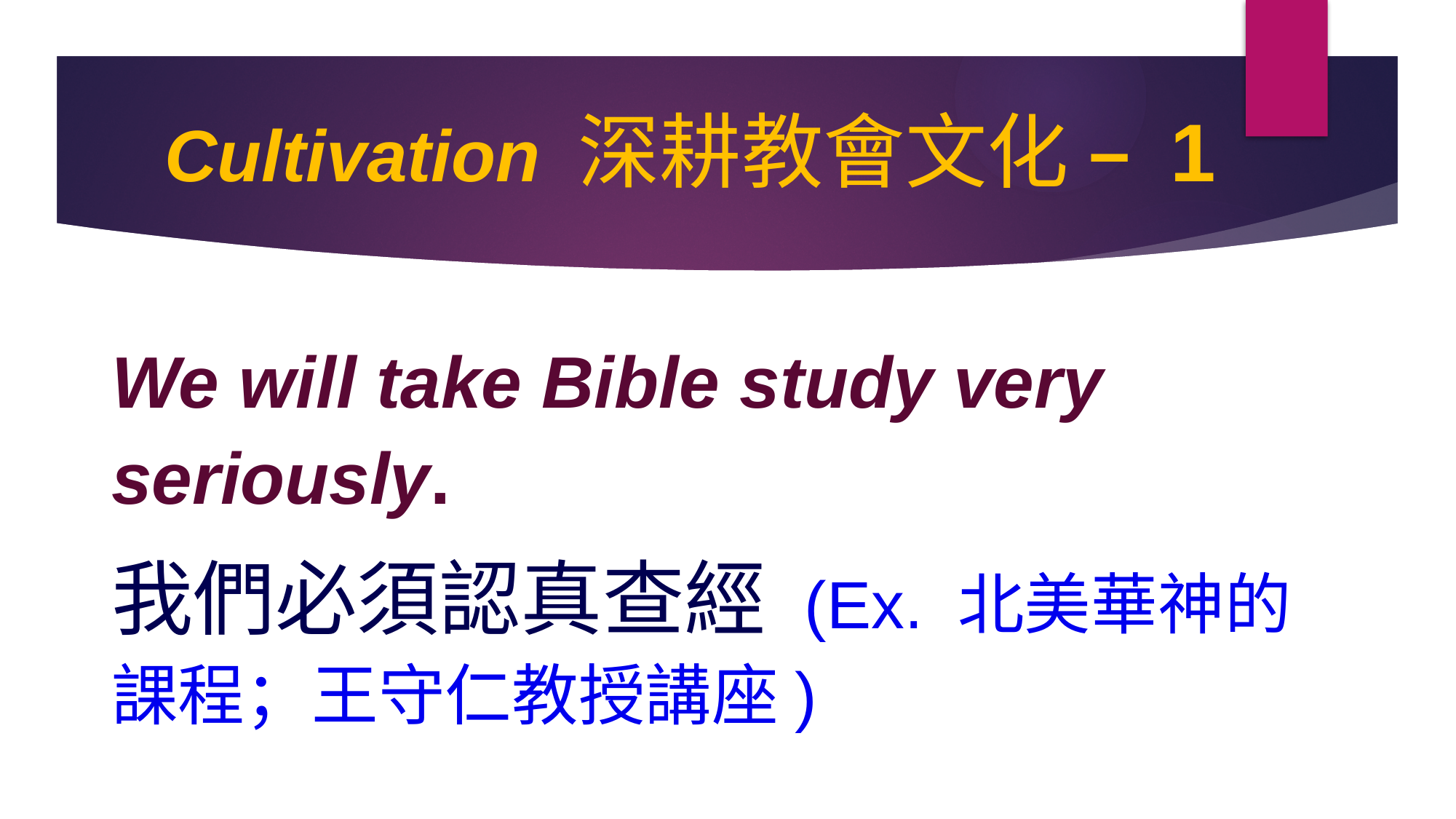

# Cultivation 深耕教會文化 – 1
We will take Bible study very seriously.
我們必須認真查經 (Ex. 北美華神的課程；王守仁教授講座)